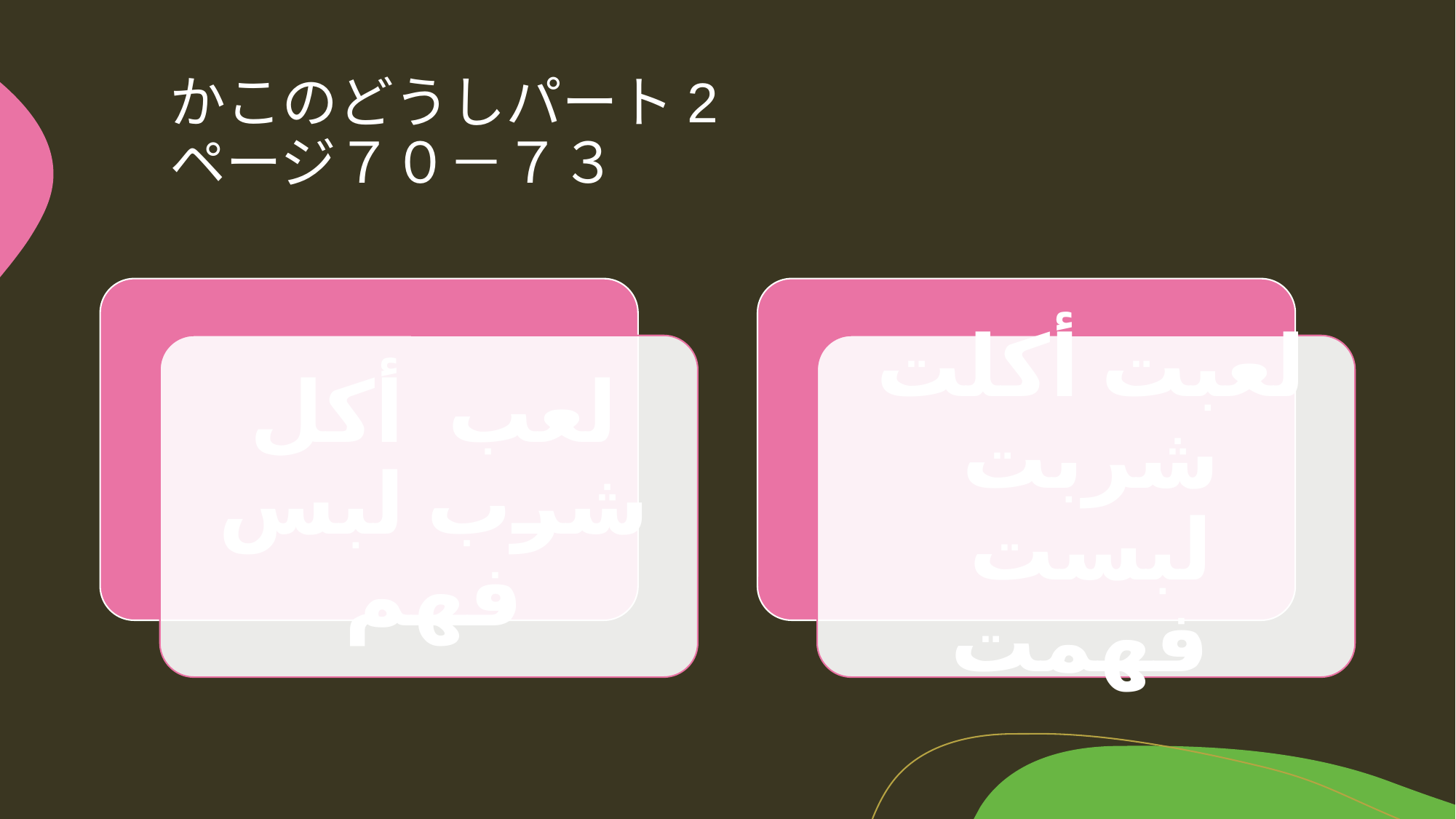

# かこのどうしパート2 ページ７０－７３
لعب  أكل شرب لبس فهم
لعبت أكلت شربت لبست فهمت